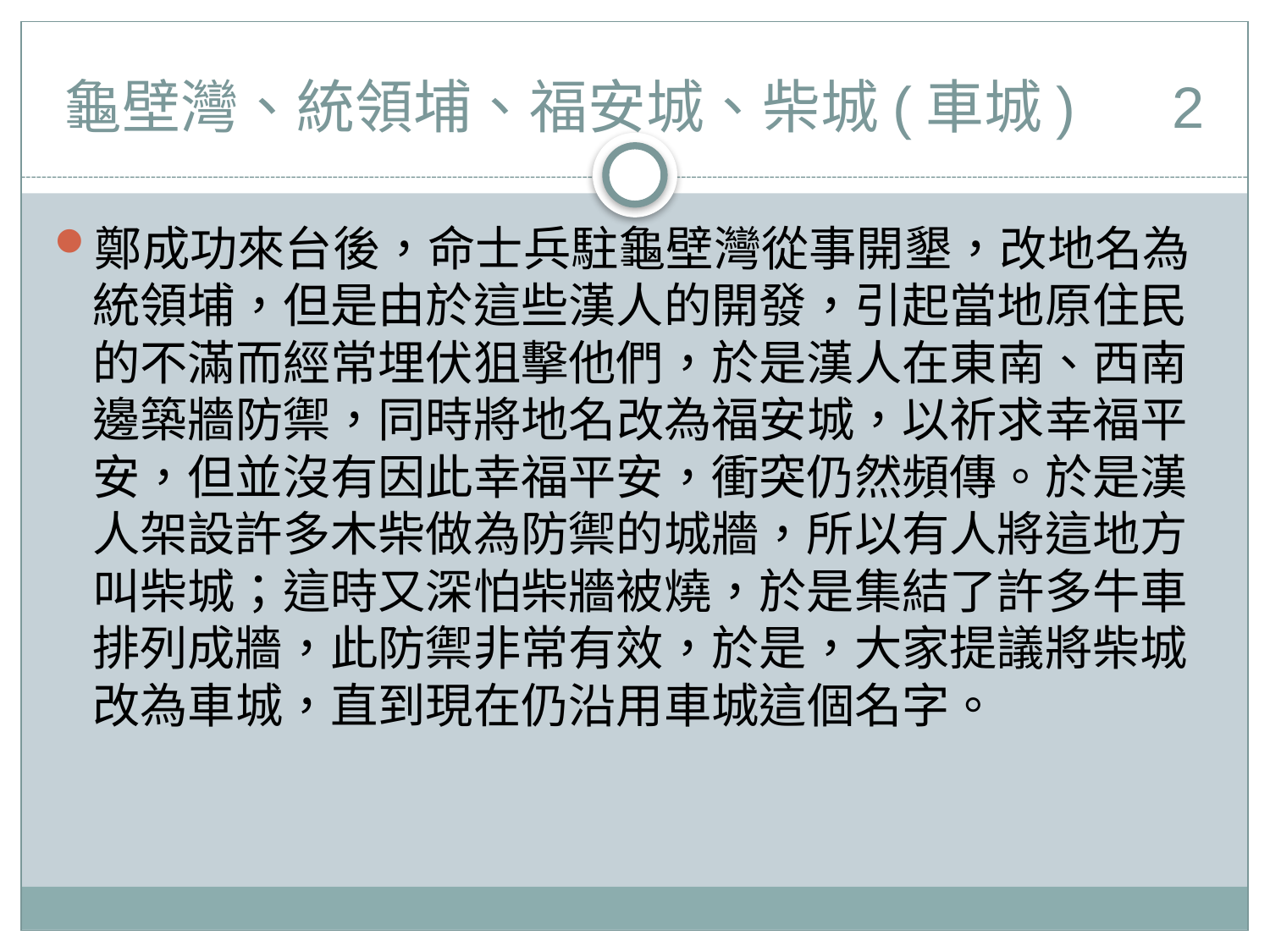

# 龜壁灣、統領埔、福安城、柴城(車城)      2
鄭成功來台後，命士兵駐龜壁灣從事開墾，改地名為統領埔，但是由於這些漢人的開發，引起當地原住民的不滿而經常埋伏狙擊他們，於是漢人在東南、西南邊築牆防禦，同時將地名改為福安城，以祈求幸福平安，但並沒有因此幸福平安，衝突仍然頻傳。於是漢人架設許多木柴做為防禦的城牆，所以有人將這地方叫柴城；這時又深怕柴牆被燒，於是集結了許多牛車排列成牆，此防禦非常有效，於是，大家提議將柴城改為車城，直到現在仍沿用車城這個名字。